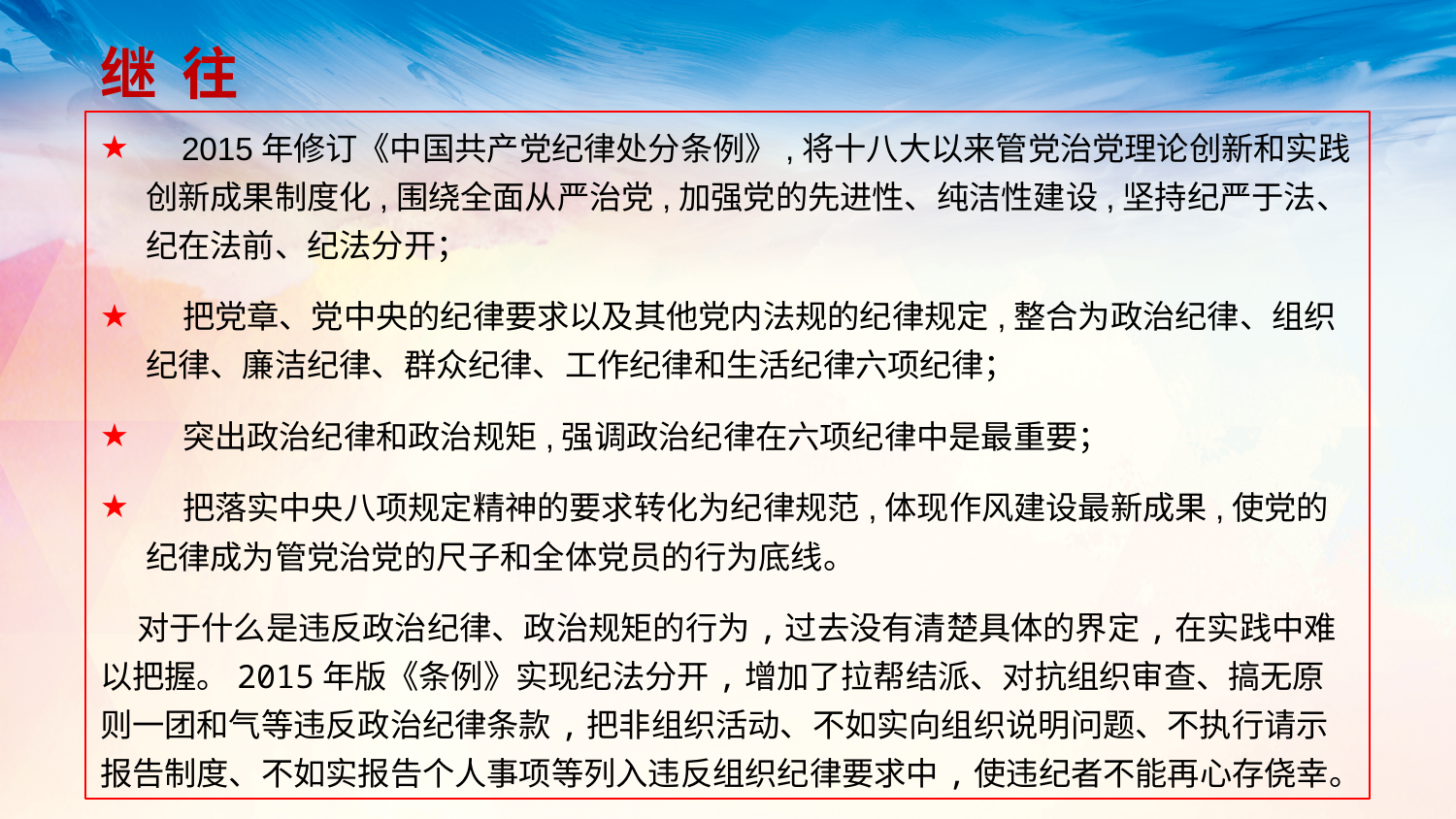

继  往
    2015年修订《中国共产党纪律处分条例》,将十八大以来管党治党理论创新和实践创新成果制度化,围绕全面从严治党,加强党的先进性、纯洁性建设,坚持纪严于法、纪在法前、纪法分开；
    把党章、党中央的纪律要求以及其他党内法规的纪律规定,整合为政治纪律、组织纪律、廉洁纪律、群众纪律、工作纪律和生活纪律六项纪律；
    突出政治纪律和政治规矩,强调政治纪律在六项纪律中是最重要；
    把落实中央八项规定精神的要求转化为纪律规范,体现作风建设最新成果,使党的纪律成为管党治党的尺子和全体党员的行为底线。
    对于什么是违反政治纪律、政治规矩的行为,过去没有清楚具体的界定,在实践中难以把握。2015年版《条例》实现纪法分开,增加了拉帮结派、对抗组织审查、搞无原则一团和气等违反政治纪律条款,把非组织活动、不如实向组织说明问题、不执行请示报告制度、不如实报告个人事项等列入违反组织纪律要求中,使违纪者不能再心存侥幸。